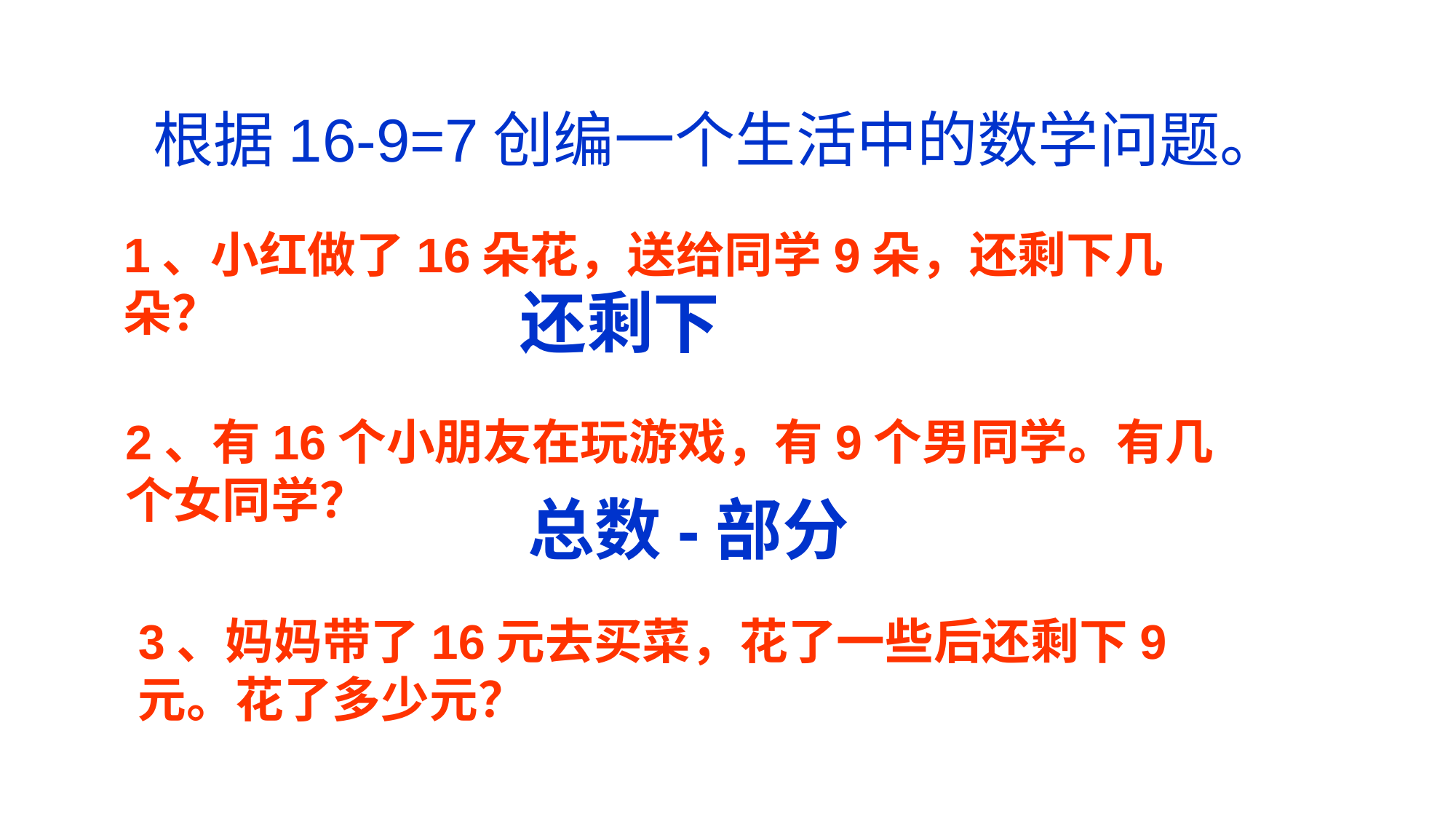

根据16-9=7创编一个生活中的数学问题。
1、小红做了16朵花，送给同学9朵，还剩下几朵？
还剩下
2、有16个小朋友在玩游戏，有9个男同学。有几个女同学？
总数-部分
3、妈妈带了16元去买菜，花了一些后还剩下9元。花了多少元？